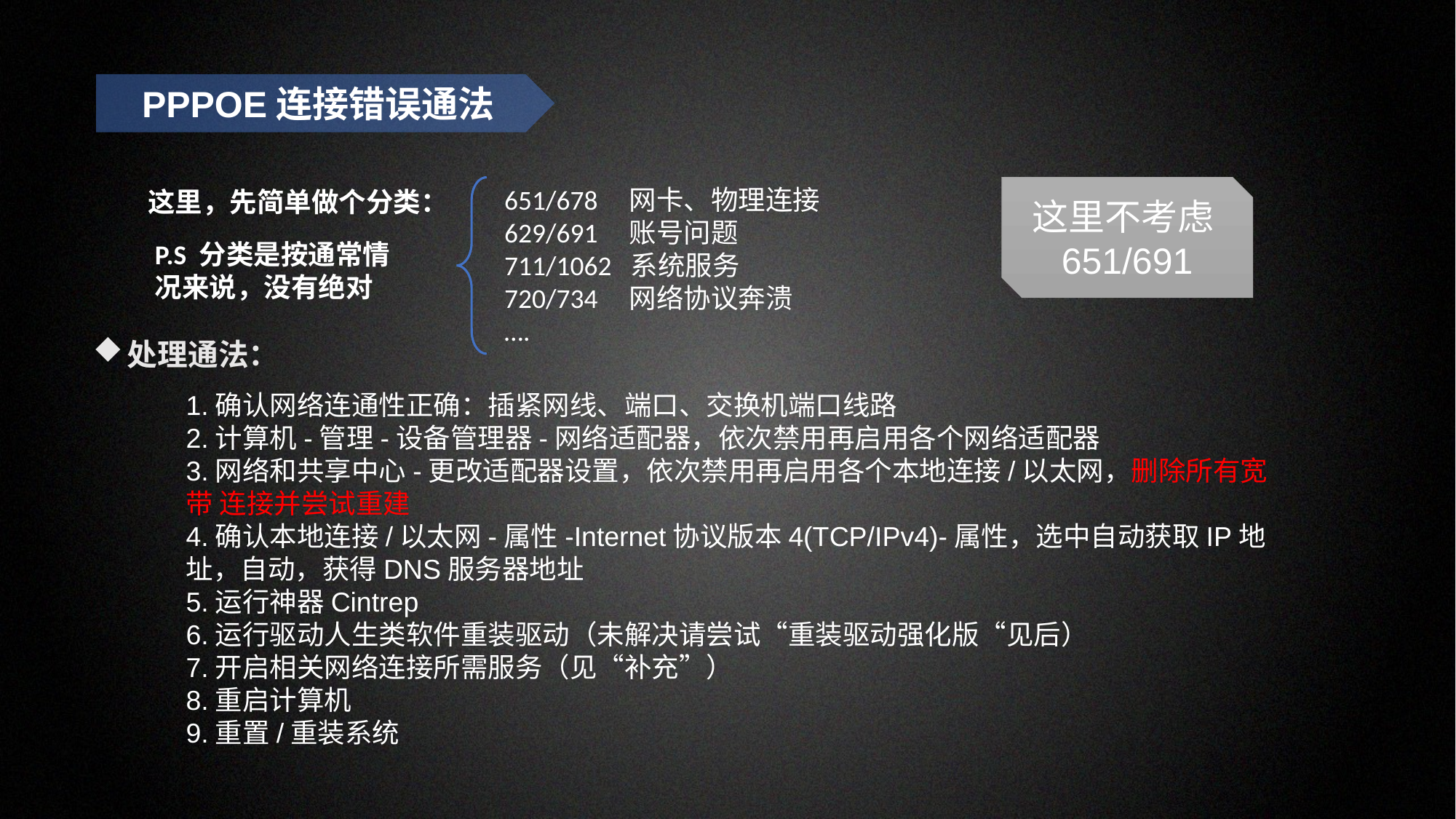

PPPOE连接错误通法

651/678    网卡、物理连接
629/691    账号问题
711/1062  系统服务
720/734    网络协议奔溃
….
这里不考虑651/691
这里，先简单做个分类：
P.S 分类是按通常情况来说，没有绝对
处理通法：
1.确认网络连通性正确：插紧网线、端口、交换机端口线路
2.计算机-管理-设备管理器-网络适配器，依次禁用再启用各个网络适配器
3.网络和共享中心-更改适配器设置，依次禁用再启用各个本地连接/以太网，删除所有宽带 连接并尝试重建
4.确认本地连接/以太网-属性-Internet协议版本4(TCP/IPv4)-属性，选中自动获取IP地址，自动，获得DNS服务器地址
5.运行神器Cintrep
6.运行驱动人生类软件重装驱动（未解决请尝试“重装驱动强化版“见后）
7.开启相关网络连接所需服务（见“补充”）
8.重启计算机
9.重置/重装系统